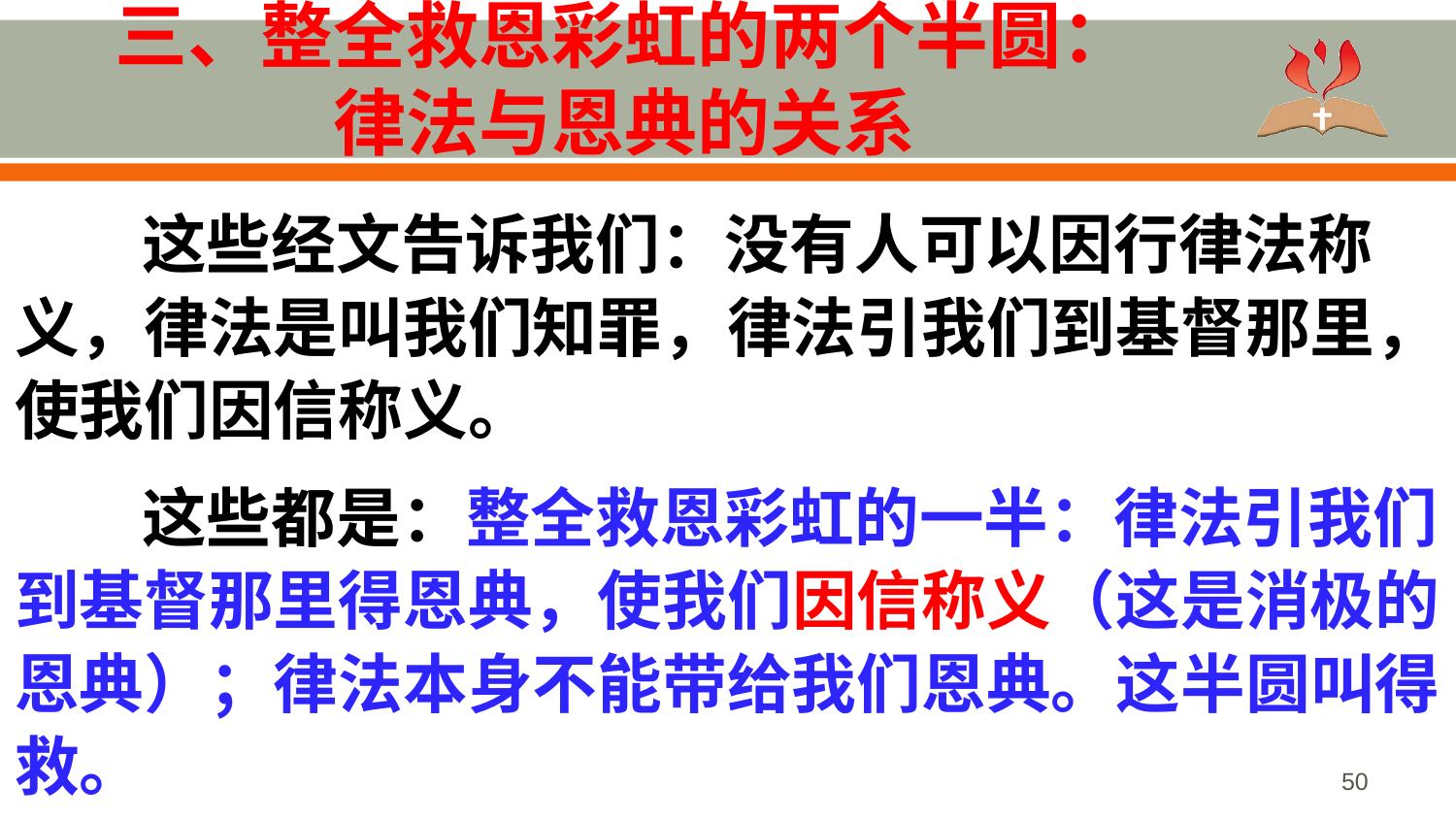

# 三、整全救恩彩虹的两个半圆： 律法与恩典的关系
这些经文告诉我们：没有人可以因行律法称义，律法是叫我们知罪，律法引我们到基督那里，使我们因信称义。
这些都是：整全救恩彩虹的一半：律法引我们到基督那里得恩典，使我们因信称义（这是消极的恩典）；律法本身不能带给我们恩典。这半圆叫得救。

50